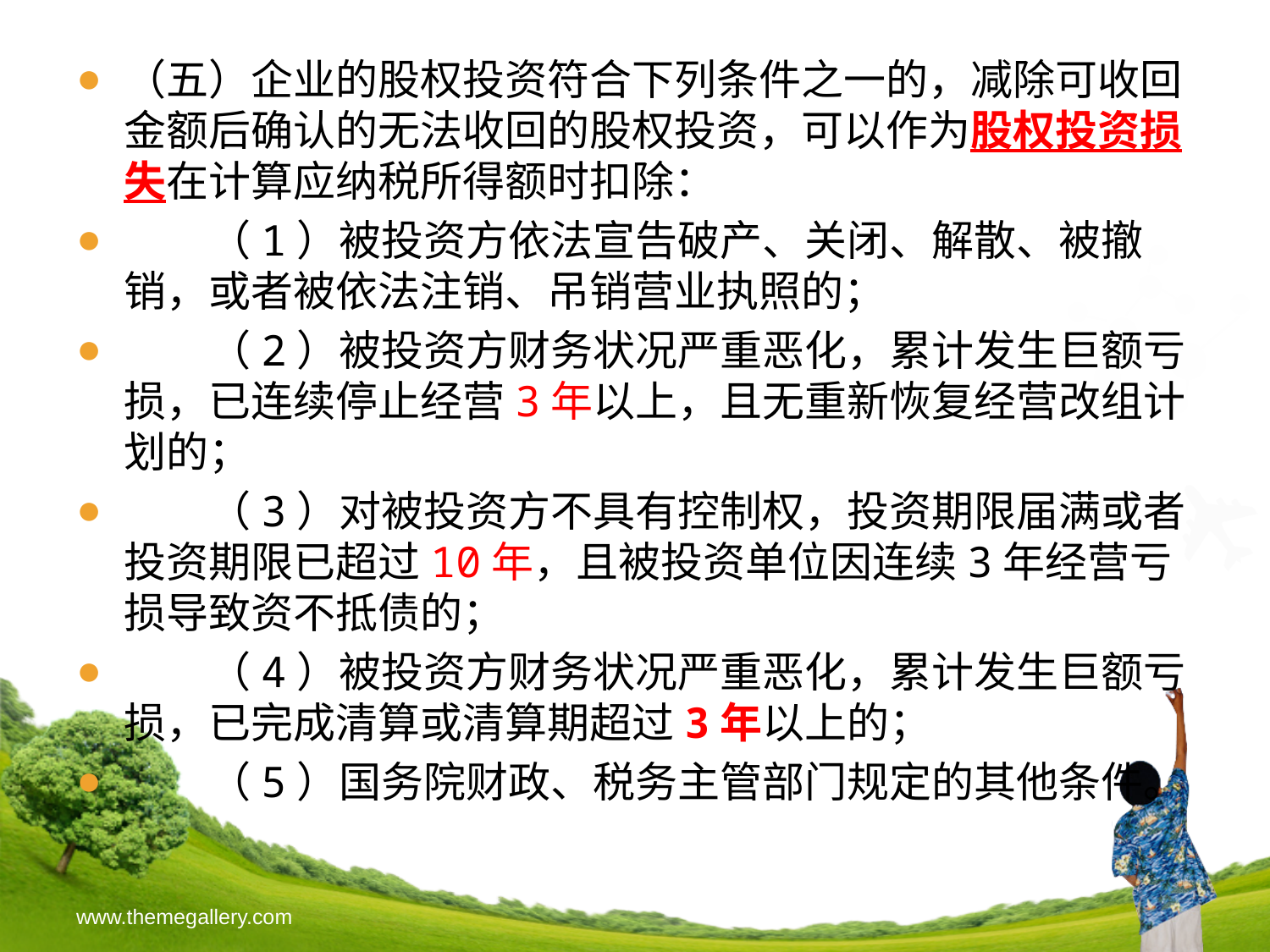

（五）企业的股权投资符合下列条件之一的，减除可收回金额后确认的无法收回的股权投资，可以作为股权投资损失在计算应纳税所得额时扣除：
　　（1）被投资方依法宣告破产、关闭、解散、被撤销，或者被依法注销、吊销营业执照的；
　　（2）被投资方财务状况严重恶化，累计发生巨额亏损，已连续停止经营3年以上，且无重新恢复经营改组计划的；
　　（3）对被投资方不具有控制权，投资期限届满或者投资期限已超过10年，且被投资单位因连续3年经营亏损导致资不抵债的；
　　（4）被投资方财务状况严重恶化，累计发生巨额亏损，已完成清算或清算期超过3年以上的；
　　（5）国务院财政、税务主管部门规定的其他条件。

www.themegallery.com